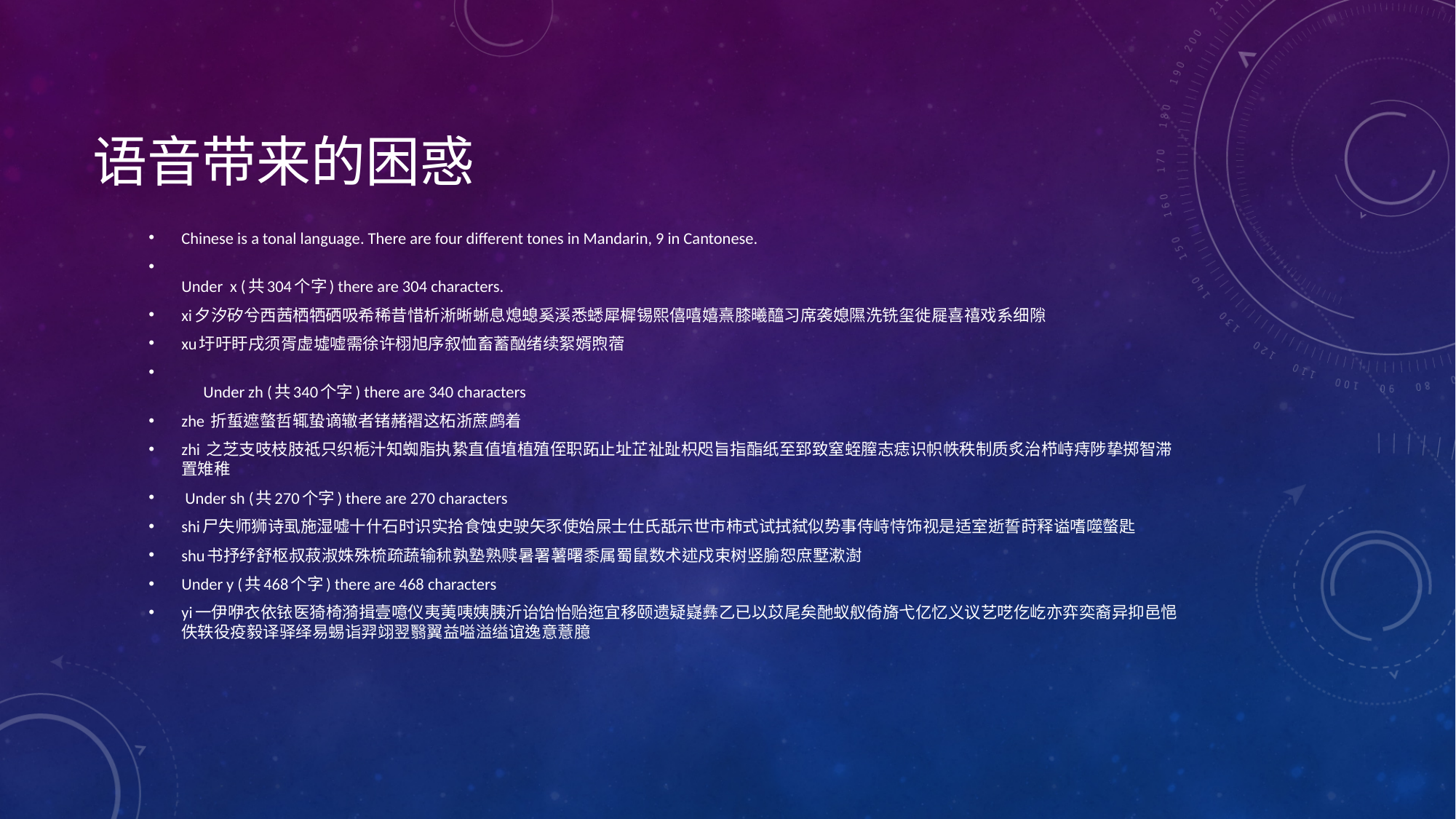

# 语音带来的困惑
Chinese is a tonal language. There are four different tones in Mandarin, 9 in Cantonese.
Under  x (共304个字) there are 304 characters.
xi夕汐矽兮西茜栖牺硒吸希稀昔惜析淅晰蜥息熄螅奚溪悉蟋犀樨锡熙僖嘻嬉熹膝曦醯习席袭媳隰洗铣玺徙屣喜禧戏系细隙
xu圩吁盱戌须胥虚墟嘘需徐许栩旭序叙恤畜蓄酗绪续絮婿煦蓿
      Under zh (共340个字) there are 340 characters
zhe 折蜇遮螫哲辄蛰谪辙者锗赭褶这柘浙蔗鹧着
zhi 之芝支吱枝肢祗只织栀汁知蜘脂执絷直值埴植殖侄职跖止址芷祉趾枳咫旨指酯纸至郅致窒蛭膣志痣识帜帙秩制质炙治栉峙痔陟挚掷智滞置雉稚
 Under sh (共270个字) there are 270 characters
shi尸失师狮诗虱施湿嘘十什石时识实拾食蚀史驶矢豕使始屎士仕氏舐示世市柿式试拭弑似势事侍峙恃饰视是适室逝誓莳释谥嗜噬螫匙
shu书抒纾舒枢叔菽淑姝殊梳疏蔬输秫孰塾熟赎暑署薯曙黍属蜀鼠数术述戍束树竖腧恕庶墅漱澍
Under y (共468个字) there are 468 characters
yi一伊咿衣依铱医猗椅漪揖壹噫仪夷荑咦姨胰沂诒饴怡贻迤宜移颐遗疑嶷彝乙已以苡尾矣酏蚁舣倚旖弋亿忆义议艺呓仡屹亦弈奕裔异抑邑悒佚轶役疫毅译驿绎易蜴诣羿翊翌翳翼益嗌溢缢谊逸意薏臆